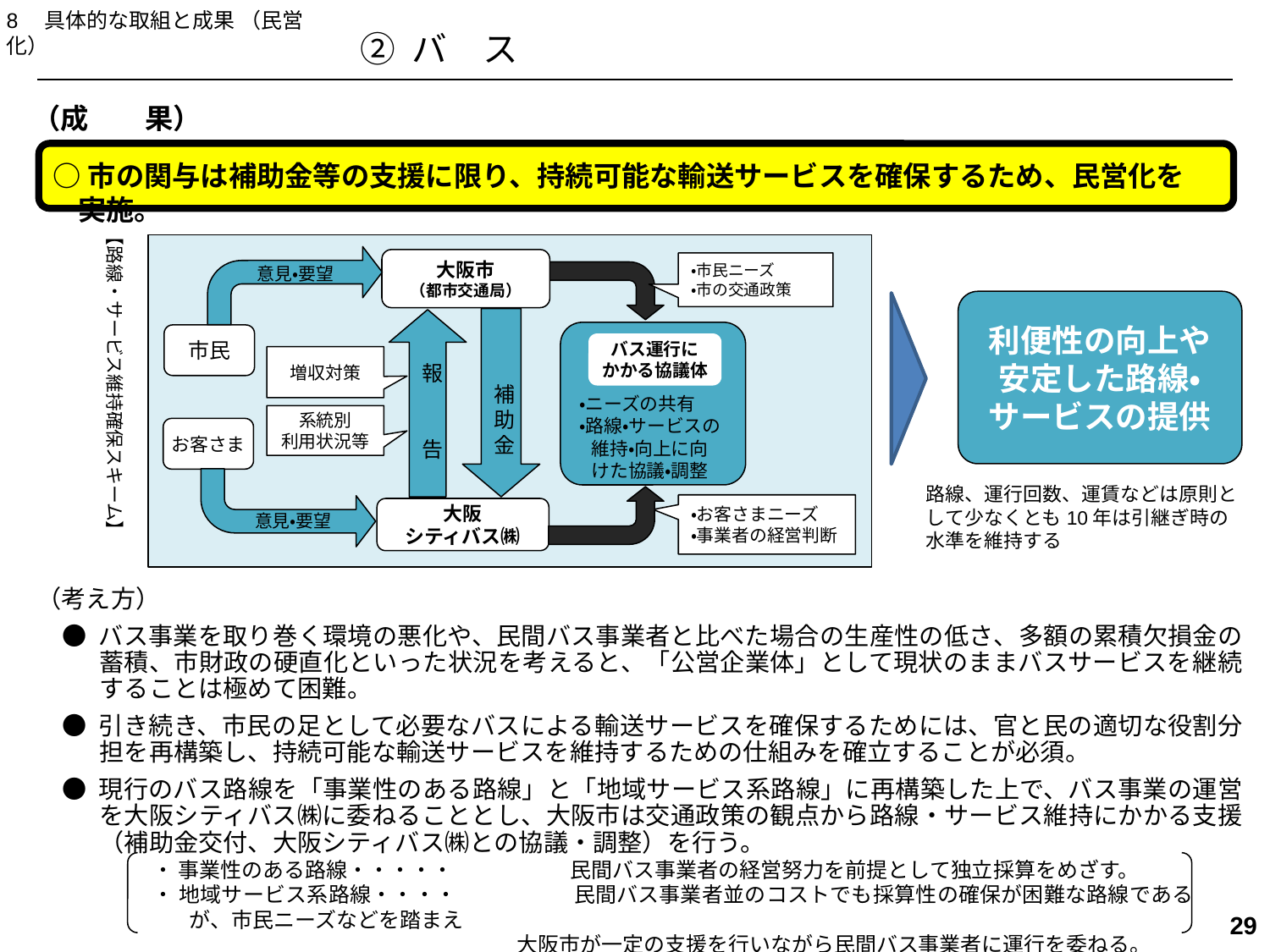

8　具体的な取組と成果 （民営化）
② バ　ス
（成　　果）

○市の関与は補助金等の支援に限り、持続可能な輸送サービスを確保するため、民営化を実施。
【路線・サービス維持確保スキーム】

大阪市
（都市交通局）
・市民ニーズ
・市の交通政策
意見・要望

利便性の向上や
安定した路線・
サービスの提供

・ニーズの共有
・路線・サービスの維持・向上に向けた協議・調整
市民
バス運行に
かかる協議体
増収対策

　　補
助
金
報
　　告
系統別
利用状況等
お客さま

路線、運行回数、運賃などは原則として少なくとも10年は引継ぎ時の水準を維持する
・お客さまニーズ
・事業者の経営判断

大阪
シティバス㈱
意見・要望
（考え方）
● バス事業を取り巻く環境の悪化や、民間バス事業者と比べた場合の生産性の低さ、多額の累積欠損金の蓄積、市財政の硬直化といった状況を考えると、「公営企業体」として現状のままバスサービスを継続することは極めて困難。
● 引き続き、市民の足として必要なバスによる輸送サービスを確保するためには、官と民の適切な役割分担を再構築し、持続可能な輸送サービスを維持するための仕組みを確立することが必須。
● 現行のバス路線を「事業性のある路線」と「地域サービス系路線」に再構築した上で、バス事業の運営を大阪シティバス㈱に委ねることとし、大阪市は交通政策の観点から路線・サービス維持にかかる支援（補助金交付、大阪シティバス㈱との協議・調整）を行う。
・ 事業性のある路線・・・・・	民間バス事業者の経営努力を前提として独立採算をめざす。
・ 地域サービス系路線・・・・	民間バス事業者並のコストでも採算性の確保が困難な路線であるが、市民ニーズなどを踏まえ
　　　　　　　　　　　　　　　　　 大阪市が一定の支援を行いながら民間バス事業者に運行を委ねる。

29